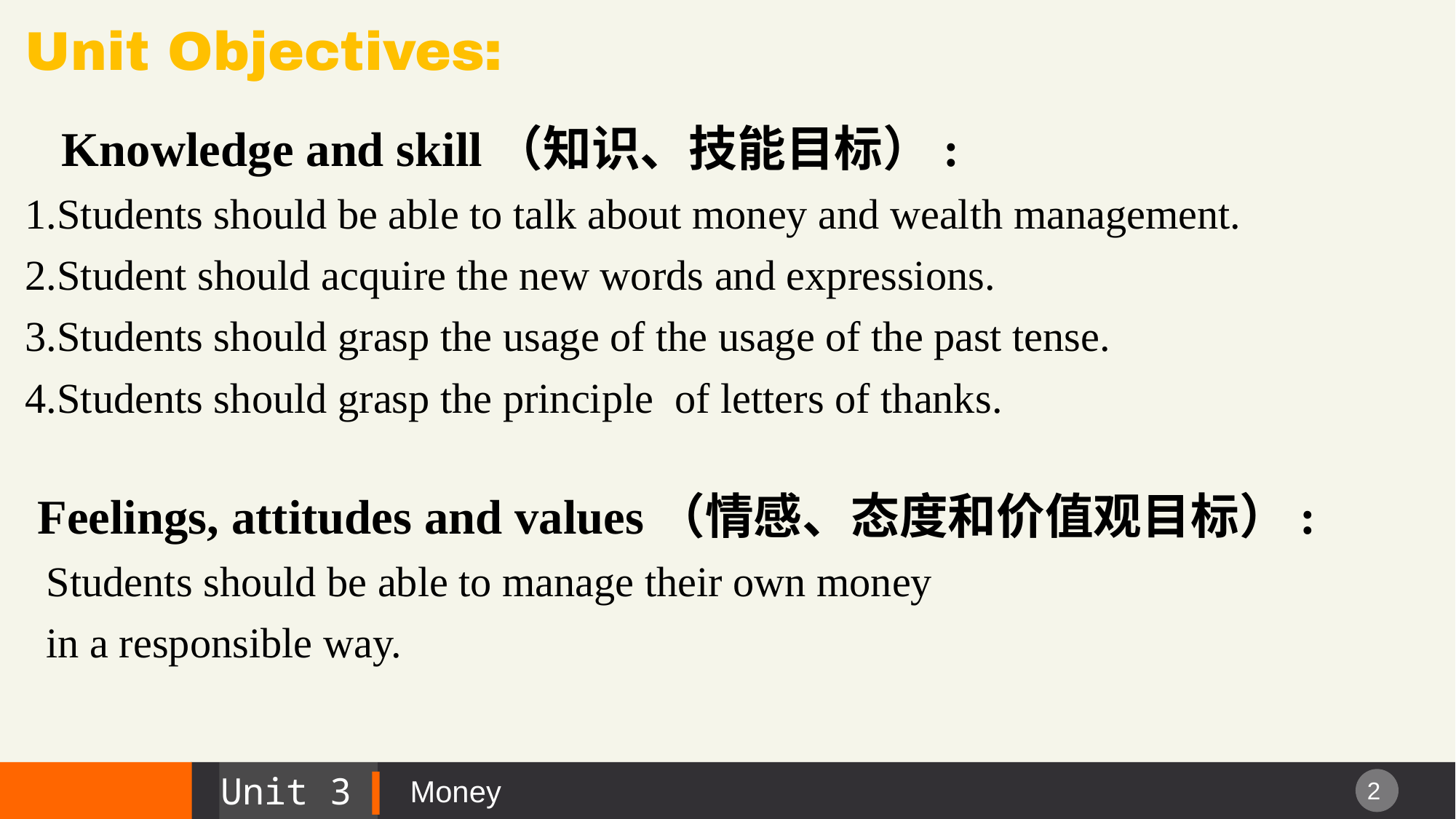

Unit Objectives:
   Knowledge and skill（知识、技能目标）:
1.Students should be able to talk about money and wealth management.
2.Student should acquire the new words and expressions.
3.Students should grasp the usage of the usage of the past tense.
4.Students should grasp the principle  of letters of thanks.

 Feelings, attitudes and values（情感、态度和价值观目标）:
  Students should be able to manage their own money
  in a responsible way.